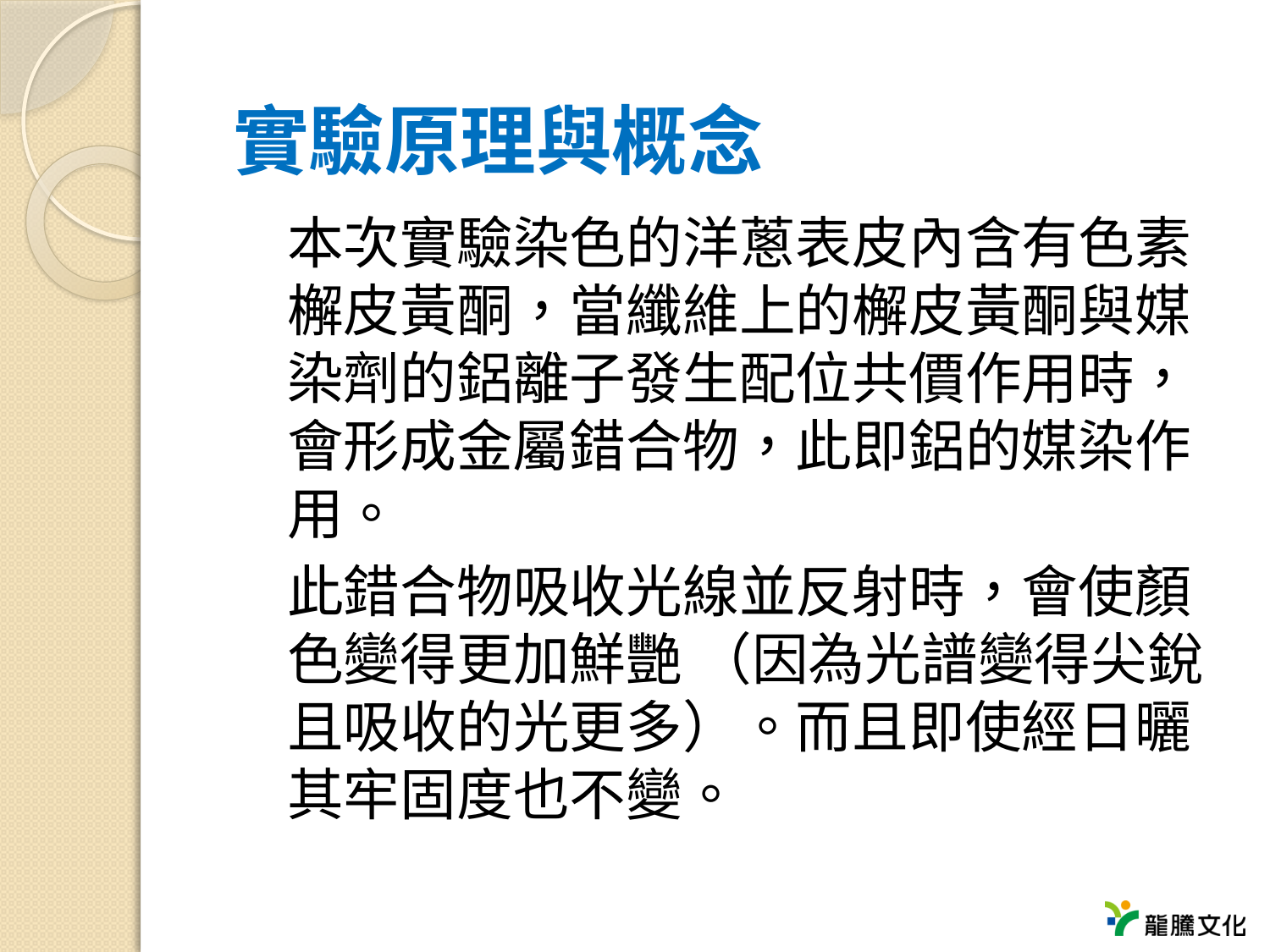

#
實驗原理與概念
本次實驗染色的洋蔥表皮內含有色素檞皮黃酮，當纖維上的檞皮黃酮與媒染劑的鋁離子發生配位共價作用時，會形成金屬錯合物，此即鋁的媒染作用。
此錯合物吸收光線並反射時，會使顏色變得更加鮮艷 （因為光譜變得尖銳 且吸收的光更多）。而且即使經日曬其牢固度也不變。